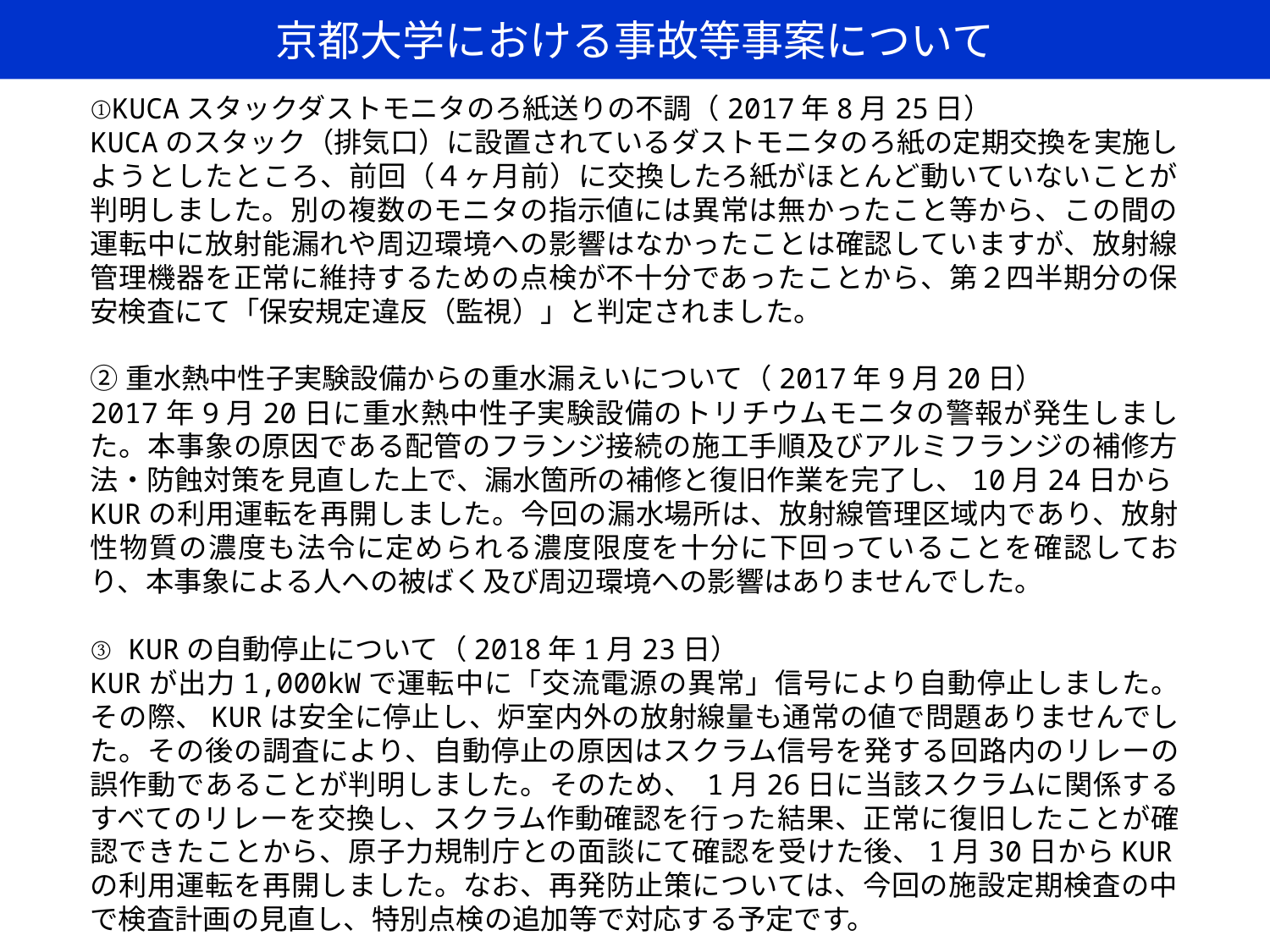

京都大学における事故等事案について
①KUCAスタックダストモニタのろ紙送りの不調（2017年8月25日）
KUCAのスタック（排気口）に設置されているダストモニタのろ紙の定期交換を実施しようとしたところ、前回（４ヶ月前）に交換したろ紙がほとんど動いていないことが判明しました。別の複数のモニタの指示値には異常は無かったこと等から、この間の運転中に放射能漏れや周辺環境への影響はなかったことは確認していますが、放射線管理機器を正常に維持するための点検が不十分であったことから、第２四半期分の保安検査にて「保安規定違反（監視）」と判定されました。

②重水熱中性子実験設備からの重水漏えいについて（2017年9月20日）
2017年9月20日に重水熱中性子実験設備のトリチウムモニタの警報が発生しました。本事象の原因である配管のフランジ接続の施工手順及びアルミフランジの補修方法・防蝕対策を見直した上で、漏水箇所の補修と復旧作業を完了し、10月24日からKURの利用運転を再開しました。今回の漏水場所は、放射線管理区域内であり、放射性物質の濃度も法令に定められる濃度限度を十分に下回っていることを確認しており、本事象による人への被ばく及び周辺環境への影響はありませんでした。

③ KURの自動停止について（2018年1月23日）
KURが出力1,000kWで運転中に「交流電源の異常」信号により自動停止しました。その際、KURは安全に停止し、炉室内外の放射線量も通常の値で問題ありませんでした。その後の調査により、自動停止の原因はスクラム信号を発する回路内のリレーの誤作動であることが判明しました。そのため、 1月26日に当該スクラムに関係するすべてのリレーを交換し、スクラム作動確認を行った結果、正常に復旧したことが確認できたことから、原子力規制庁との面談にて確認を受けた後、1月30日からKURの利用運転を再開しました。なお、再発防止策については、今回の施設定期検査の中で検査計画の見直し、特別点検の追加等で対応する予定です。